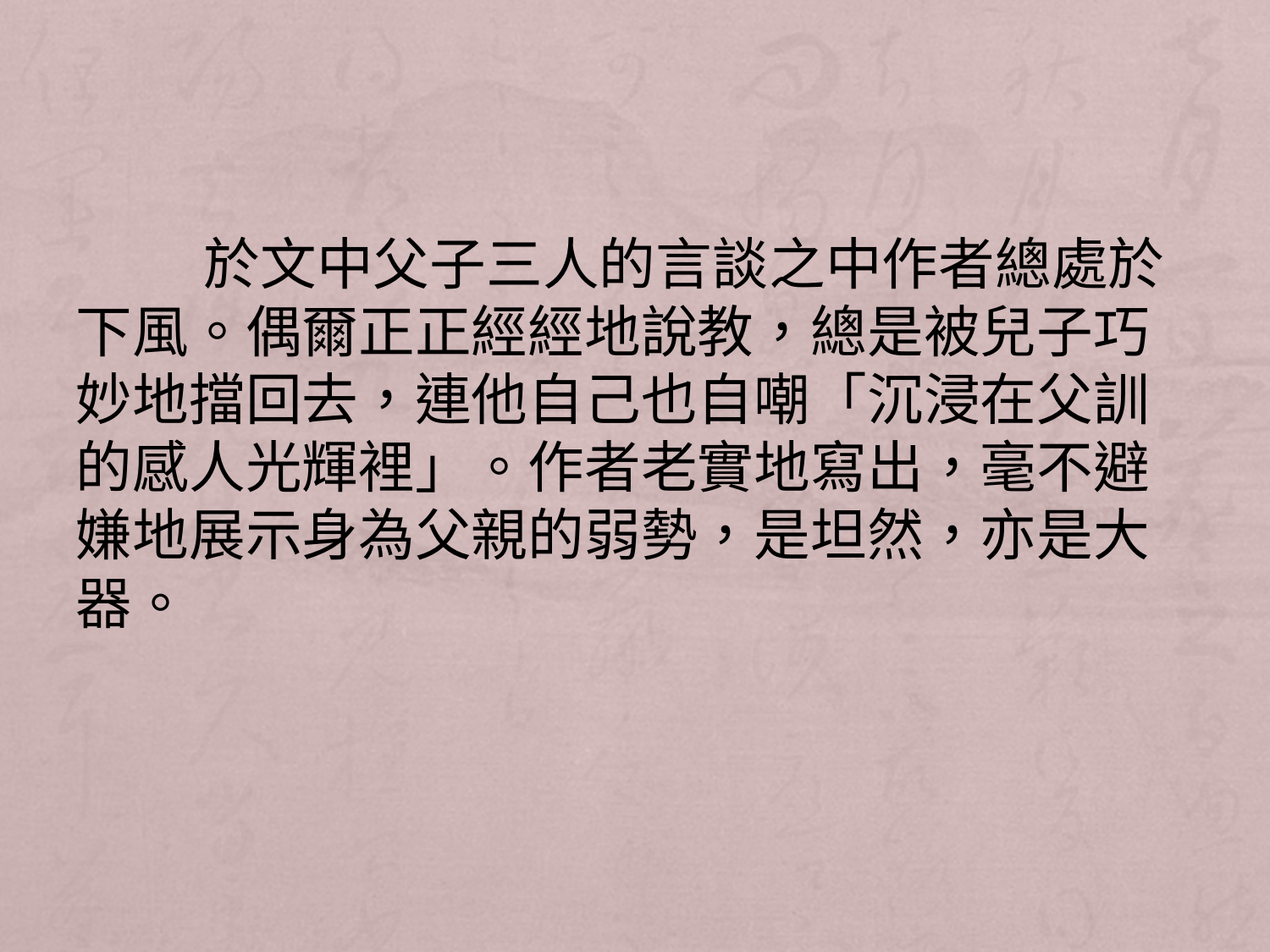

#
         於文中父子三人的言談之中作者總處於下風。偶爾正正經經地說教，總是被兒子巧妙地擋回去，連他自己也自嘲「沉浸在父訓的感人光輝裡」。作者老實地寫出，毫不避嫌地展示身為父親的弱勢，是坦然，亦是大器。